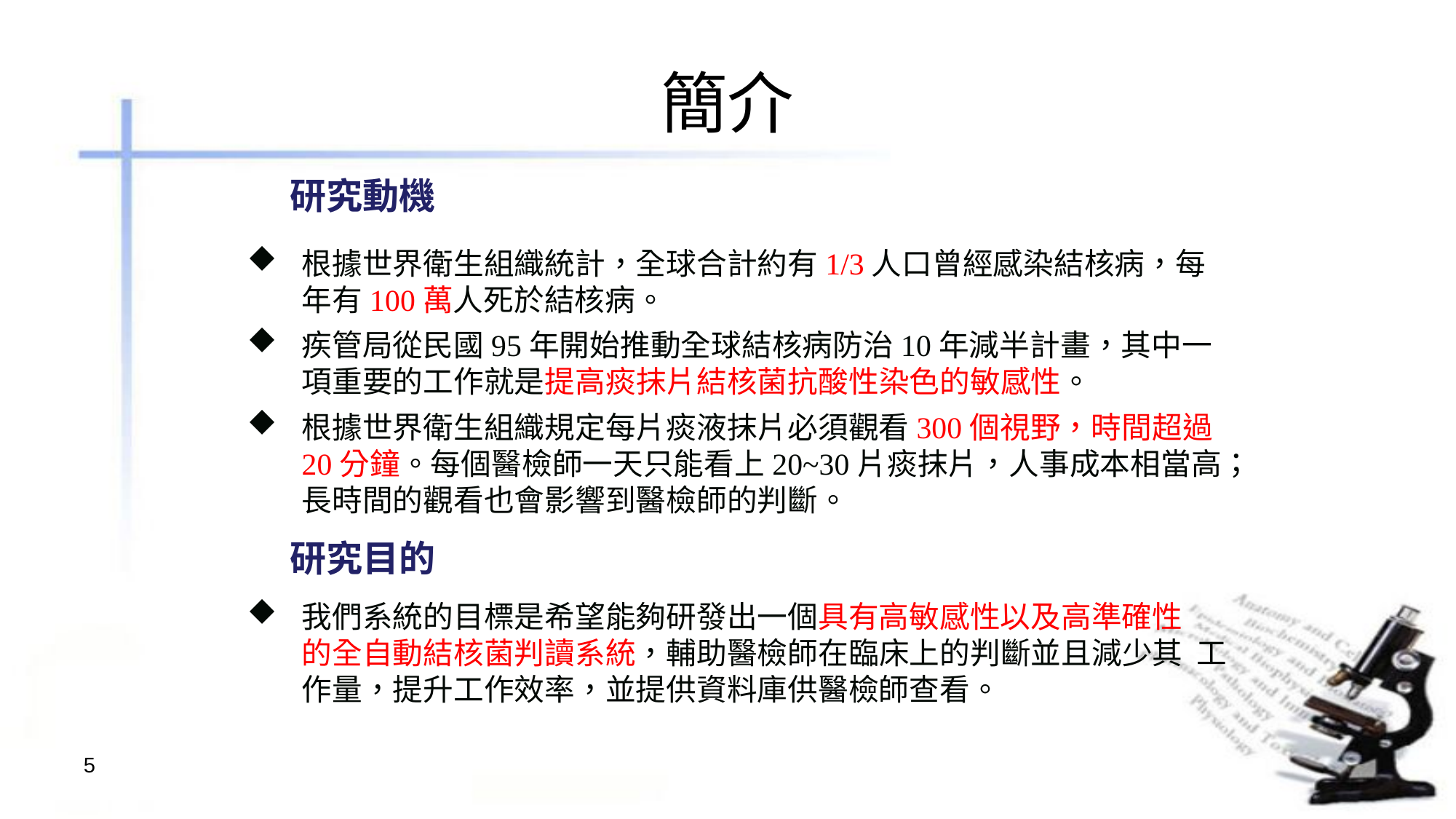

# 簡介

研究動機
根據世界衛生組織統計，全球合計約有1/3人口曾經感染結核病，每年有100萬人死於結核病。
疾管局從民國95年開始推動全球結核病防治10年減半計畫，其中一項重要的工作就是提高痰抹片結核菌抗酸性染色的敏感性。
根據世界衛生組織規定每片痰液抹片必須觀看300個視野，時間超過20分鐘。每個醫檢師一天只能看上20~30片痰抹片，人事成本相當高；長時間的觀看也會影響到醫檢師的判斷。
研究目的
我們系統的目標是希望能夠研發出一個具有高敏感性以及高準確性
的全自動結核菌判讀系統，輔助醫檢師在臨床上的判斷並且減少其  工作量，提升工作效率，並提供資料庫供醫檢師查看。
5